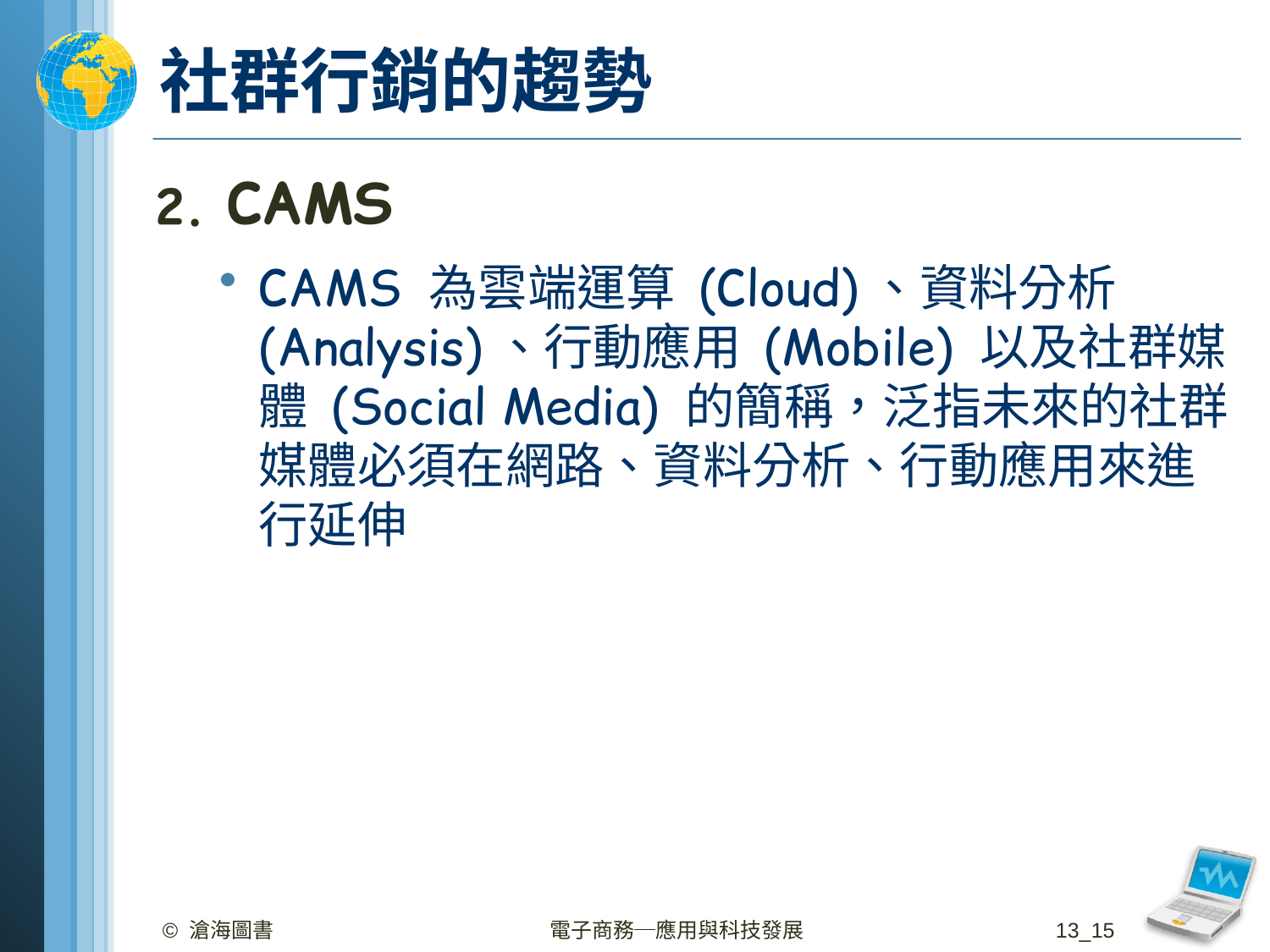

# 社群行銷的趨勢
CAMS
CAMS 為雲端運算 (Cloud)、資料分析(Analysis)、行動應用 (Mobile) 以及社群媒體 (Social Media) 的簡稱，泛指未來的社群媒體必須在網路、資料分析、行動應用來進行延伸
© 滄海圖書
電子商務─應用與科技發展
13_15